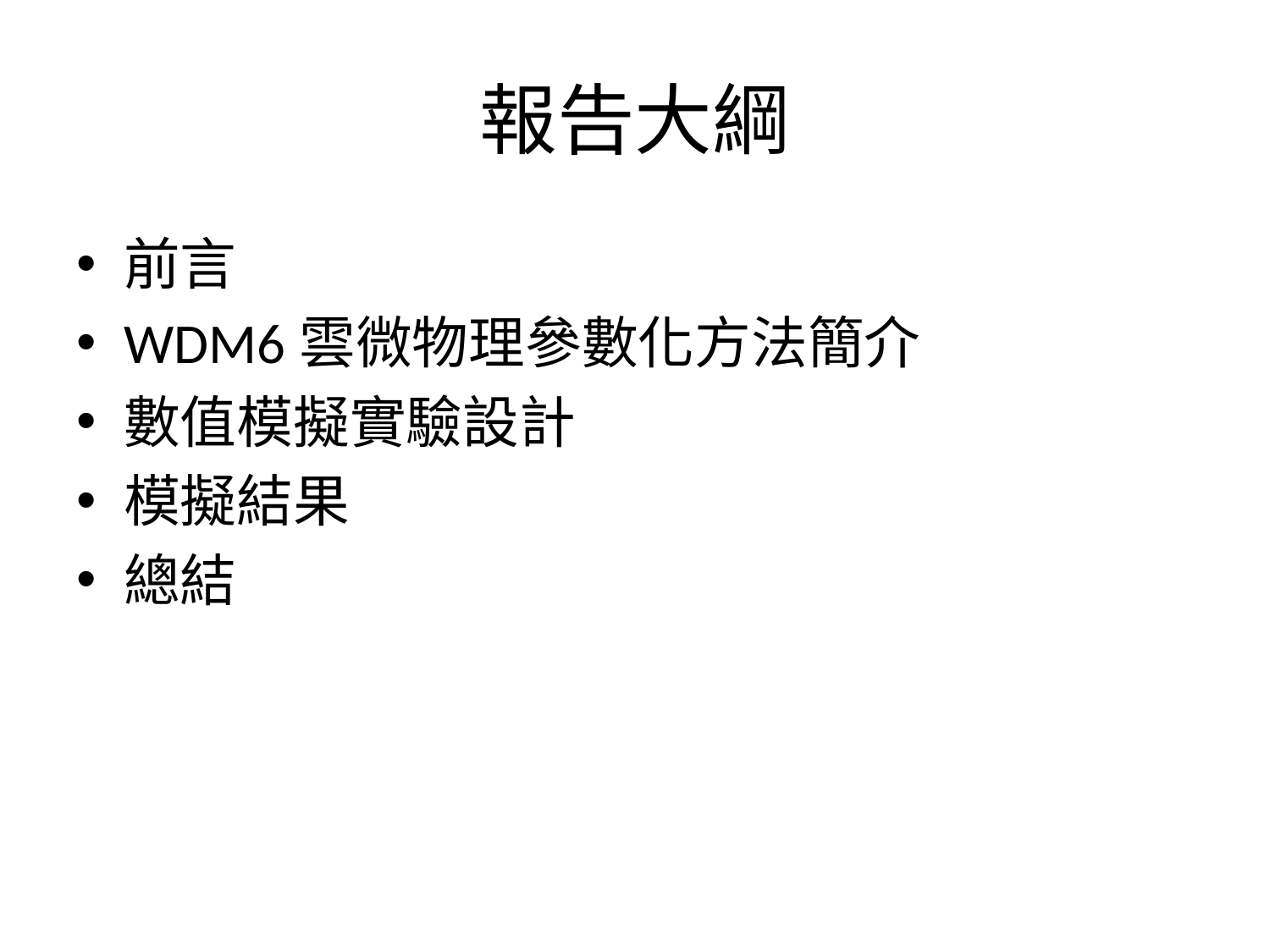

# 報告大綱
前言
WDM6雲微物理參數化方法簡介
數值模擬實驗設計
模擬結果
總結